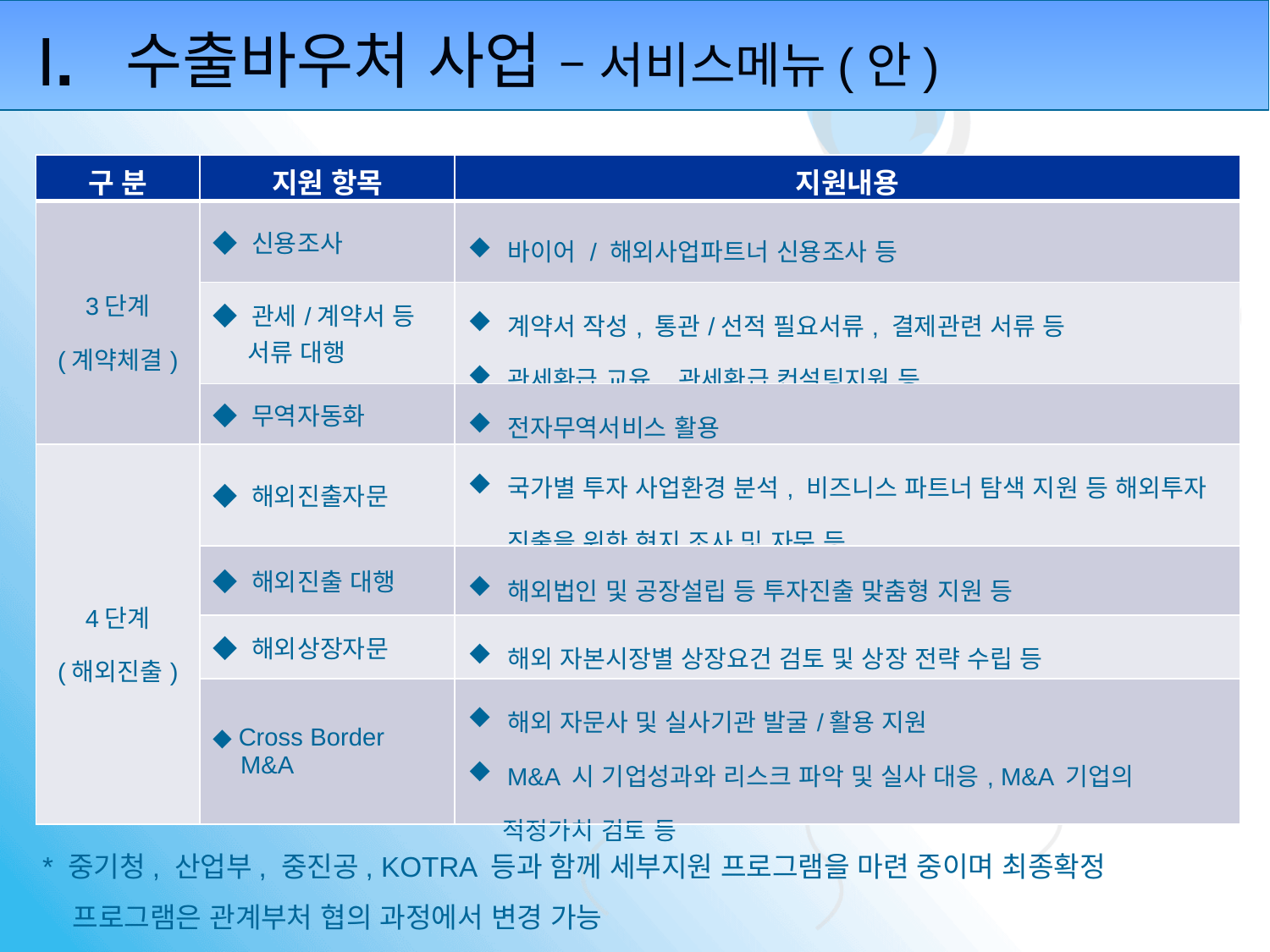

I.
수출바우처 사업 – 서비스메뉴(안)
| 구 분 | 지원 항목 | 지원내용 |
| --- | --- | --- |
| 3단계 (계약체결) | ◆ 신용조사 | 바이어 / 해외사업파트너 신용조사 등 |
|  | ◆ 관세/계약서 등 서류 대행 | 계약서 작성, 통관/선적 필요서류, 결제관련 서류 등 관세환급 교육, 관세환급 컨설팅지원 등 |
|  | ◆ 무역자동화 | 전자무역서비스 활용 |
| 4단계 (해외진출) | ◆ 해외진출자문 | 국가별 투자 사업환경 분석, 비즈니스 파트너 탐색 지원 등 해외투자 진출을 위한 현지 조사 및 자문 등 |
|  | ◆ 해외진출 대행 | 해외법인 및 공장설립 등 투자진출 맞춤형 지원 등 |
|  | ◆ 해외상장자문 | 해외 자본시장별 상장요건 검토 및 상장 전략 수립 등 |
|  | ◆ Cross Border M&A | 해외 자문사 및 실사기관 발굴/활용 지원 M&A 시 기업성과와 리스크 파악 및 실사 대응, M&A 기업의 적정가치 검토 등 |
* 중기청, 산업부, 중진공, KOTRA 등과 함께 세부지원 프로그램을 마련 중이며 최종확정
   프로그램은 관계부처 협의 과정에서 변경 가능